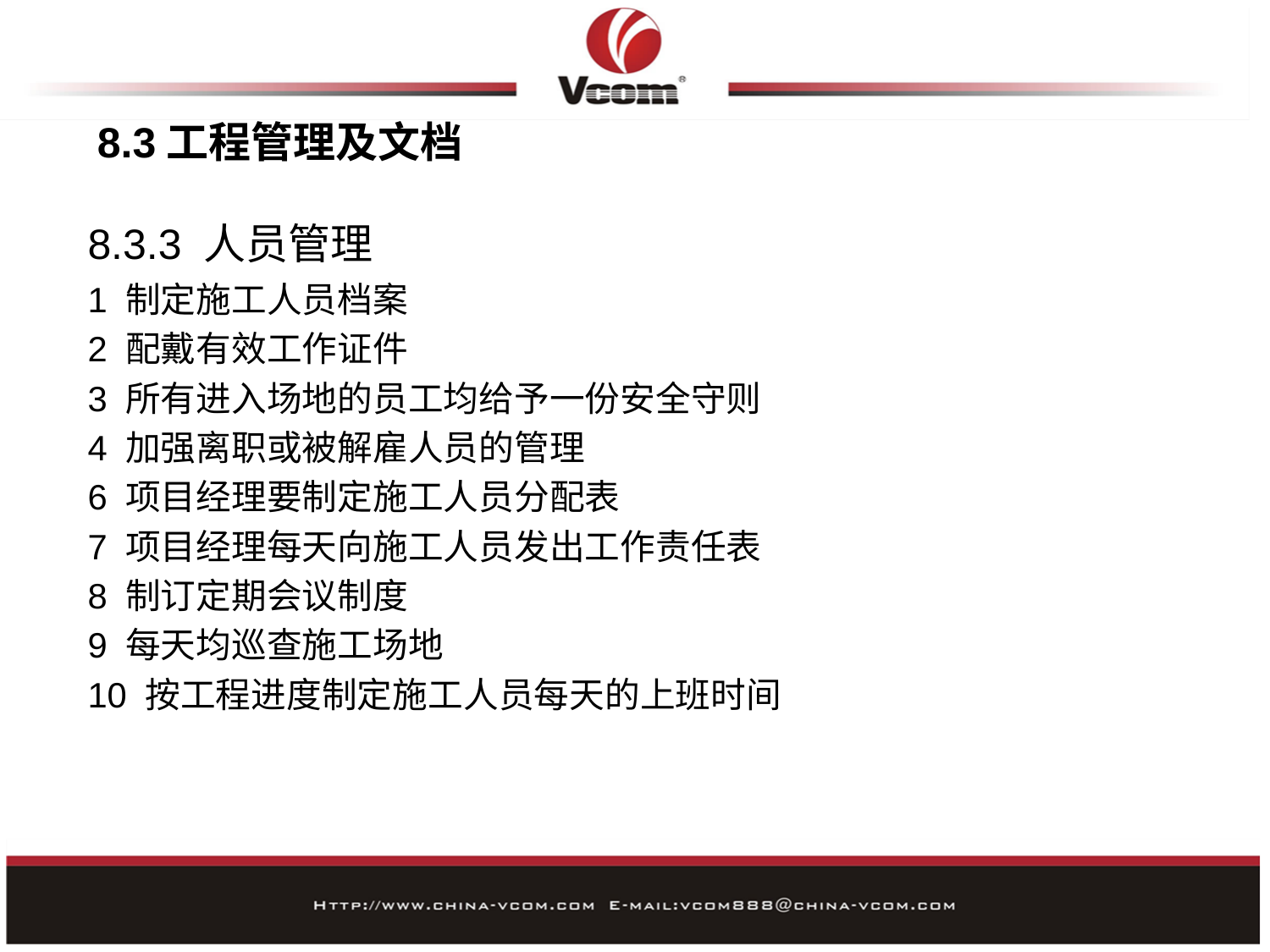

8.3工程管理及文档
8.3.3 人员管理
1 制定施工人员档案
2 配戴有效工作证件
3 所有进入场地的员工均给予一份安全守则
4 加强离职或被解雇人员的管理
6 项目经理要制定施工人员分配表
7 项目经理每天向施工人员发出工作责任表
8 制订定期会议制度
9 每天均巡查施工场地
10 按工程进度制定施工人员每天的上班时间